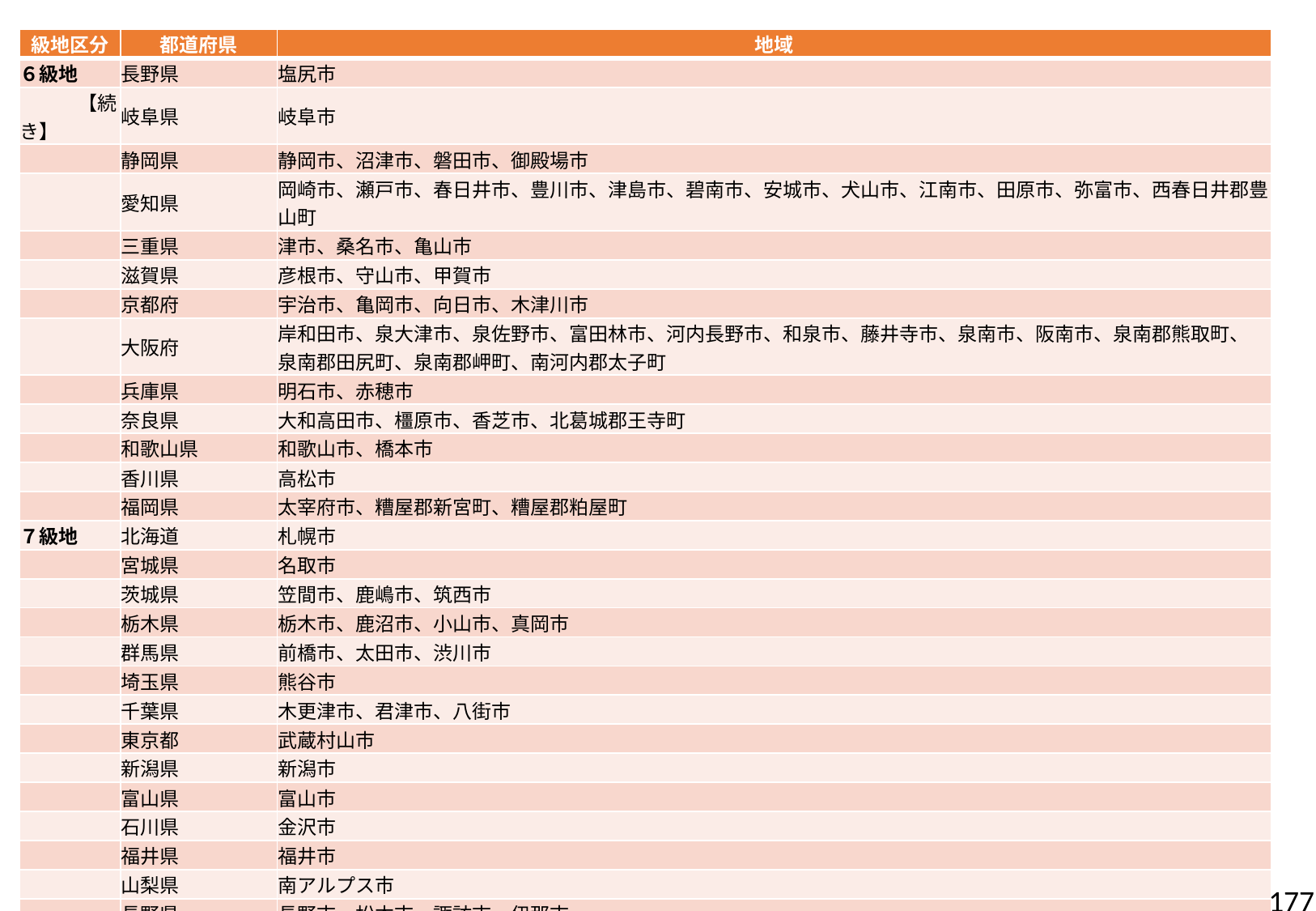

| 級地区分 | 都道府県 | 地域 |
| --- | --- | --- |
| ６級地 | 長野県 | 塩尻市 |
| 【続き】 | 岐阜県 | 岐阜市 |
|  | 静岡県 | 静岡市、沼津市、磐田市、御殿場市 |
|  | 愛知県 | 岡崎市、瀬戸市、春日井市、豊川市、津島市、碧南市、安城市、犬山市、江南市、田原市、弥富市、西春日井郡豊山町 |
|  | 三重県 | 津市、桑名市、亀山市 |
|  | 滋賀県 | 彦根市、守山市、甲賀市 |
|  | 京都府 | 宇治市、亀岡市、向日市、木津川市 |
|  | 大阪府 | 岸和田市、泉大津市、泉佐野市、富田林市、河内長野市、和泉市、藤井寺市、泉南市、阪南市、泉南郡熊取町、 泉南郡田尻町、泉南郡岬町、南河内郡太子町 |
|  | 兵庫県 | 明石市、赤穂市 |
|  | 奈良県 | 大和高田市、橿原市、香芝市、北葛城郡王寺町 |
|  | 和歌山県 | 和歌山市、橋本市 |
|  | 香川県 | 高松市 |
|  | 福岡県 | 太宰府市、糟屋郡新宮町、糟屋郡粕屋町 |
| ７級地 | 北海道 | 札幌市 |
|  | 宮城県 | 名取市 |
|  | 茨城県 | 笠間市、鹿嶋市、筑西市 |
|  | 栃木県 | 栃木市、鹿沼市、小山市、真岡市 |
|  | 群馬県 | 前橋市、太田市、渋川市 |
|  | 埼玉県 | 熊谷市 |
|  | 千葉県 | 木更津市、君津市、八街市 |
|  | 東京都 | 武蔵村山市 |
|  | 新潟県 | 新潟市 |
|  | 富山県 | 富山市 |
|  | 石川県 | 金沢市 |
|  | 福井県 | 福井市 |
|  | 山梨県 | 南アルプス市 |
|  | 長野県 | 長野市、松本市、諏訪市、伊那市 |
|  | 岐阜県 | 大垣市、多治見市、美濃加茂市、各務原市 |
|  | 静岡県 | 浜松市、三島市、富士宮市、富士市、焼津市、掛川市、藤枝市、袋井市 |
|  | 愛知県 | 豊橋市、一宮市、半田市、常滑市、小牧市、海部郡飛鳥村 |
|  | 三重県 | 名張市、伊賀市 |
|  | 滋賀県 | 長浜市、東近江市 |
|  | 兵庫県 | 姫路市、加古川市、三木市 |
177